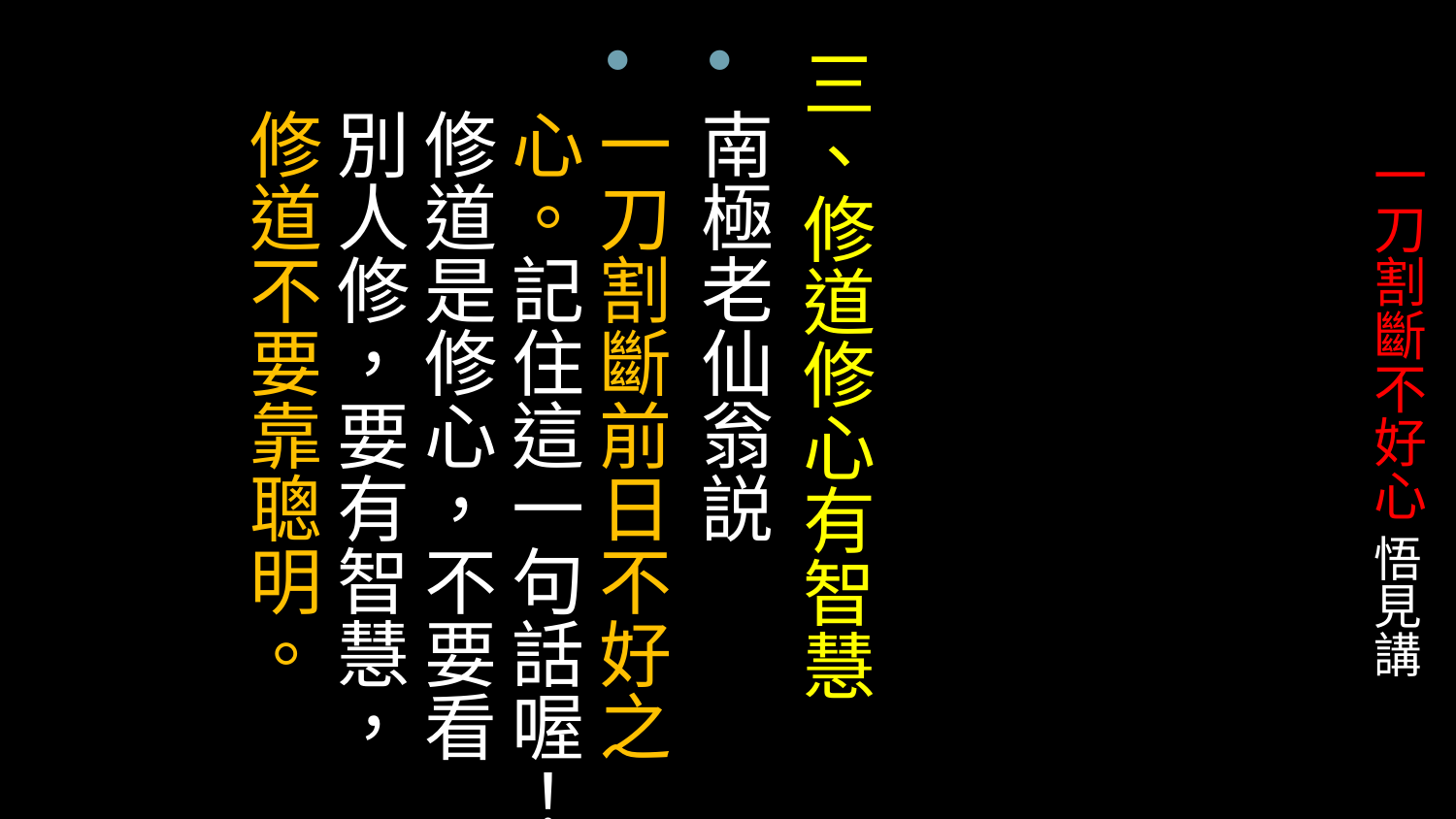

三、修道修心有智慧
南極老仙翁説
一刀割斷前日不好之心。記住這一句話喔！修道是修心，不要看別人修，要有智慧，修道不要靠聰明。

# 一刀割斷不好心 悟見講